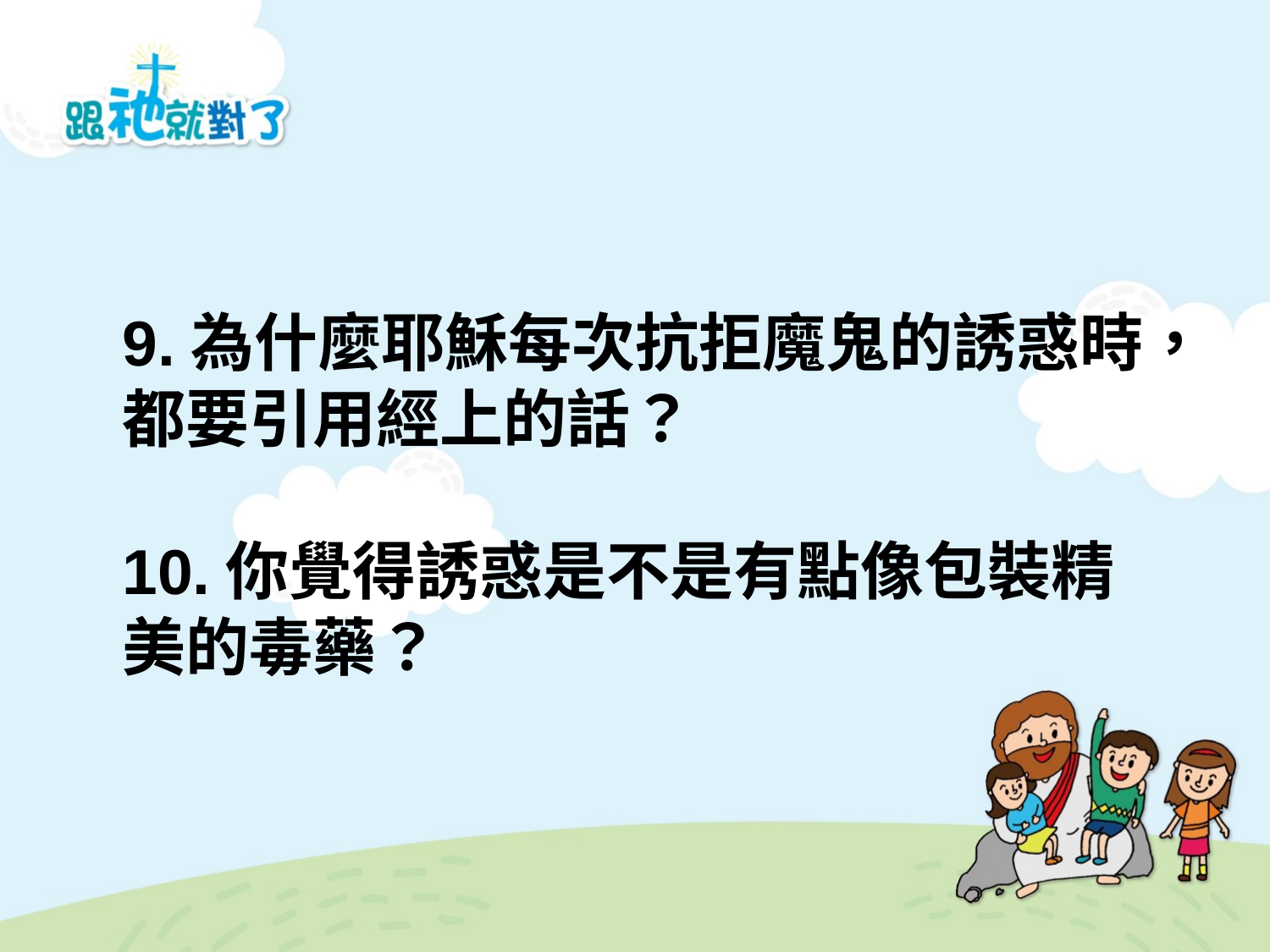

9.為什麼耶穌每次抗拒魔鬼的誘惑時，都要引用經上的話？

10.你覺得誘惑是不是有點像包裝精美的毒藥？